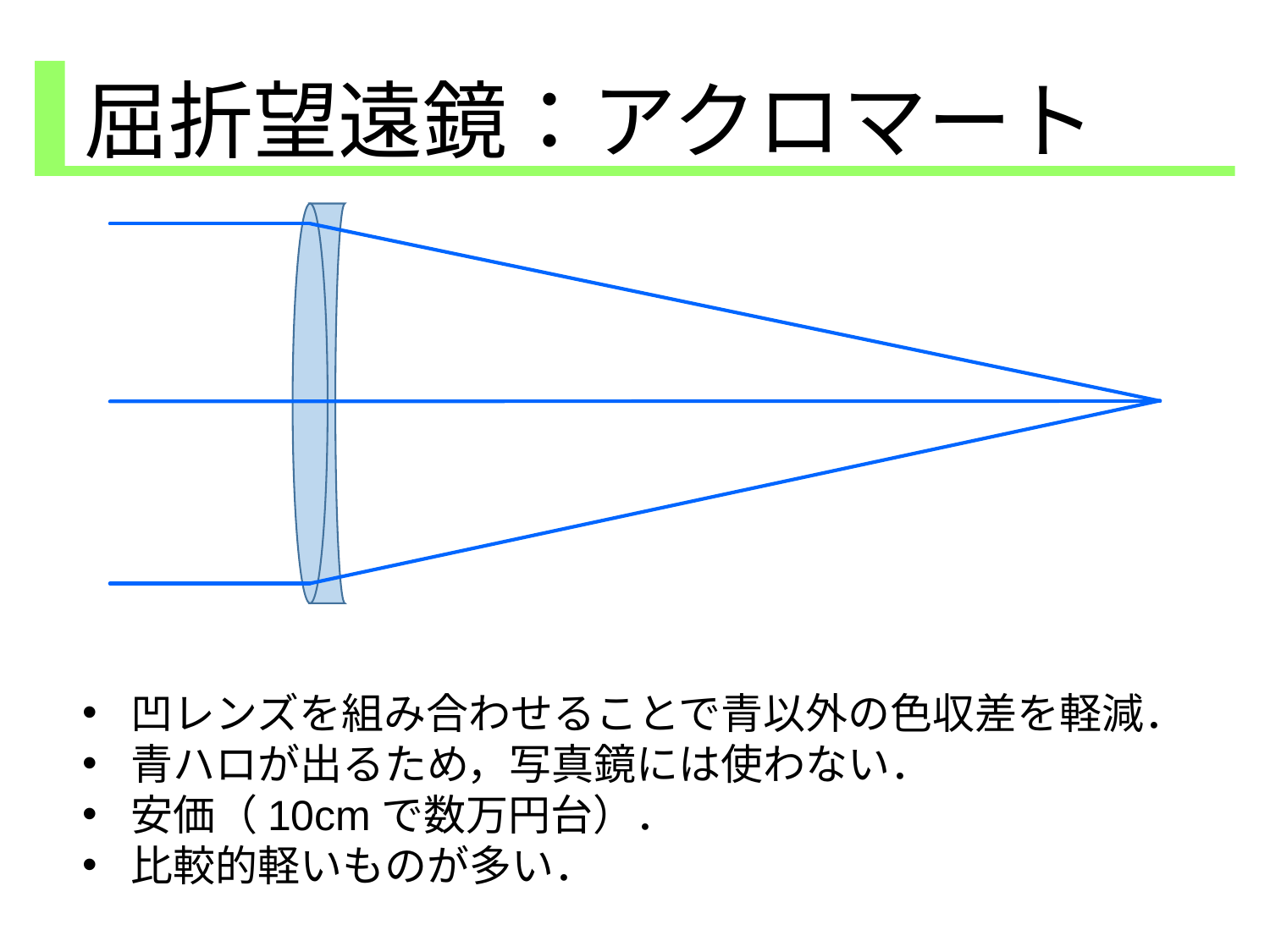

屈折望遠鏡：アクロマート

凹レンズを組み合わせることで青以外の色収差を軽減．
青ハロが出るため，写真鏡には使わない．
安価（10cmで数万円台）．
比較的軽いものが多い．